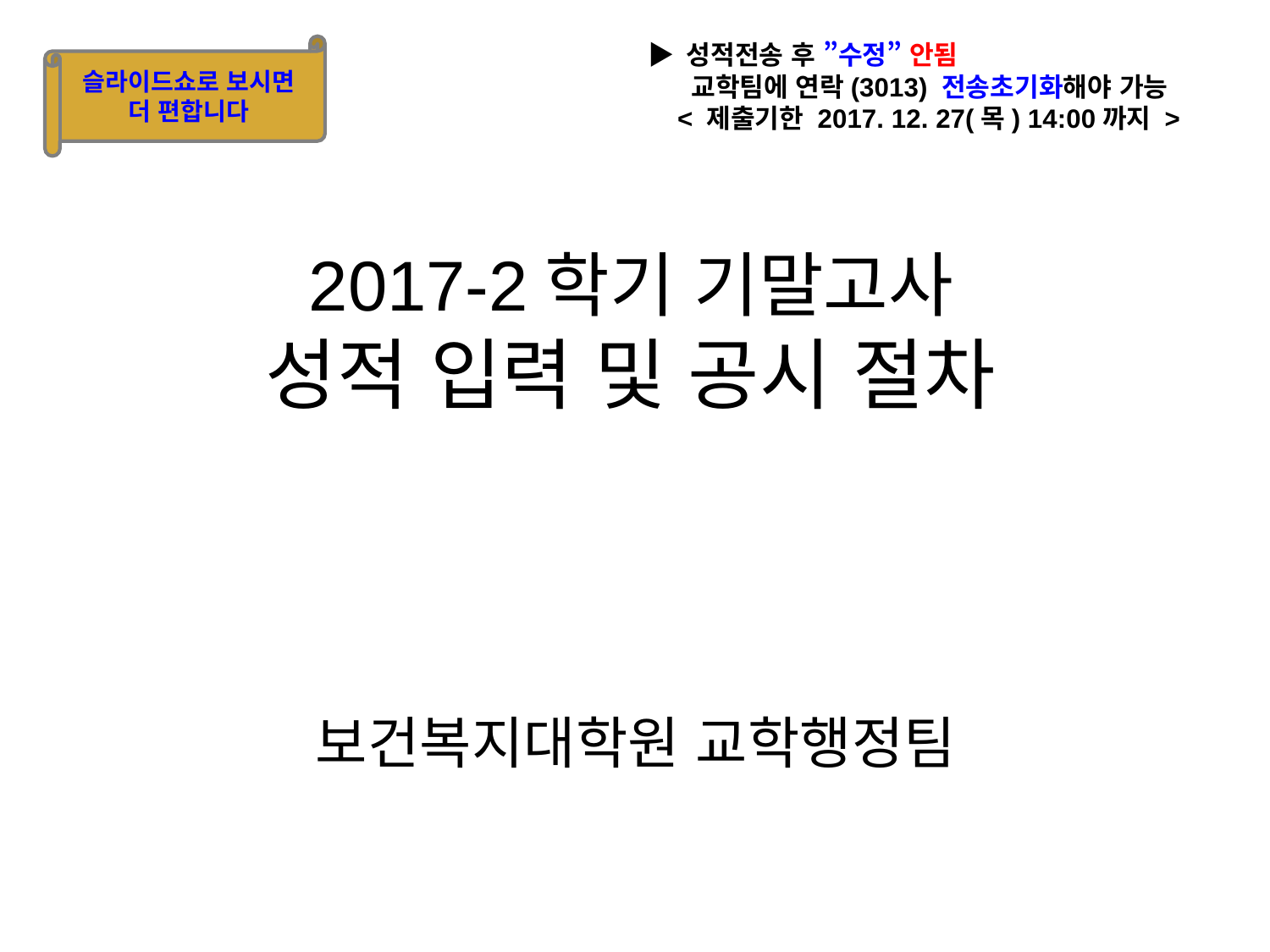

▶ 성적전송 후 ”수정” 안됨
     교학팀에 연락(3013) 전송초기화해야 가능
    < 제출기한 2017. 12. 27(목) 14:00까지 >
슬라이드쇼로 보시면 더 편합니다
# 2017-2학기 기말고사 성적 입력 및 공시 절차
보건복지대학원 교학행정팀